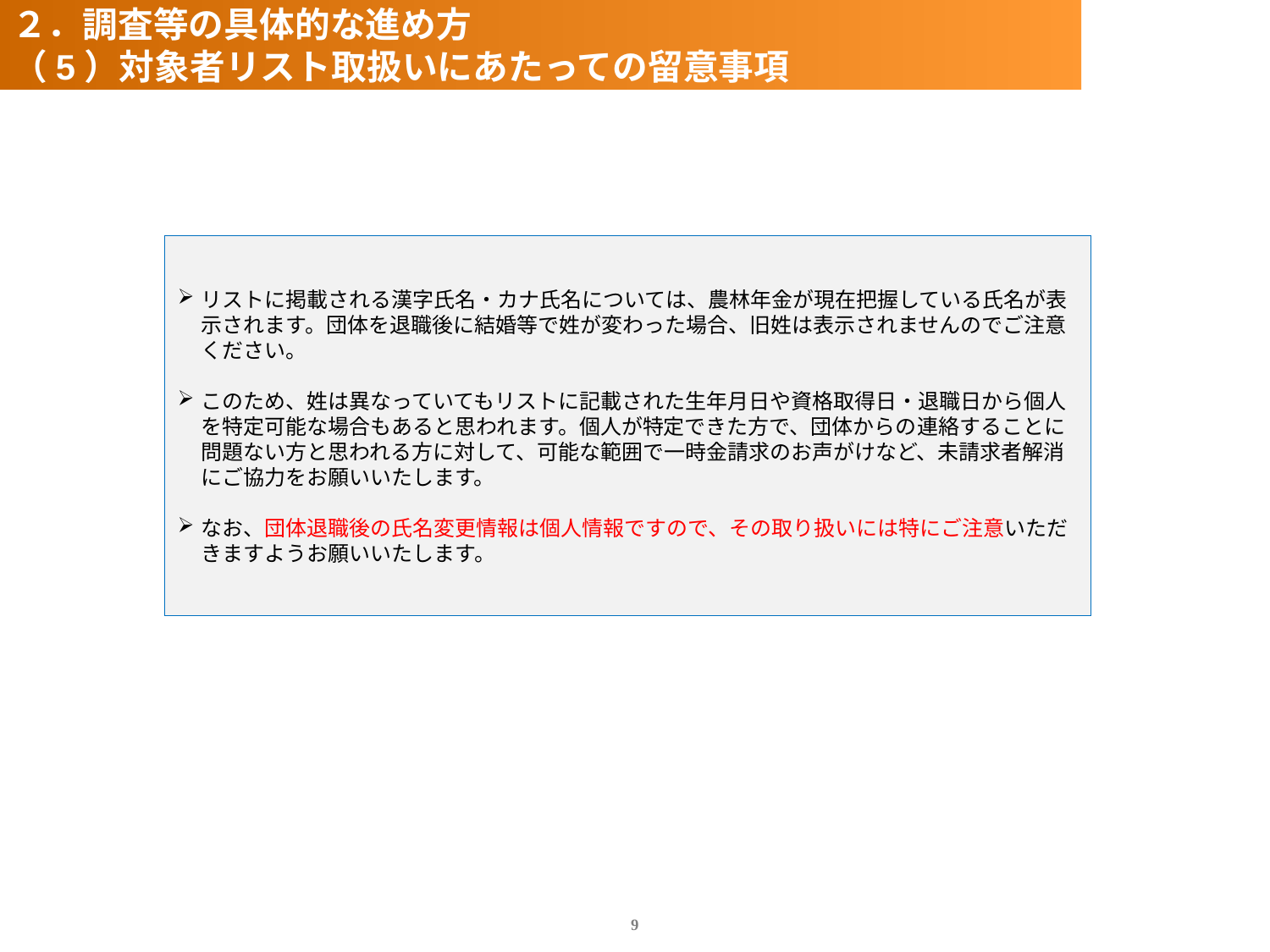

２．調査等の具体的な進め方
（5）対象者リスト取扱いにあたっての留意事項
リストに掲載される漢字氏名・カナ氏名については、農林年金が現在把握している氏名が表示されます。団体を退職後に結婚等で姓が変わった場合、旧姓は表示されませんのでご注意ください。

このため、姓は異なっていてもリストに記載された生年月日や資格取得日・退職日から個人を特定可能な場合もあると思われます。個人が特定できた方で、団体からの連絡することに問題ない方と思われる方に対して、可能な範囲で一時金請求のお声がけなど、未請求者解消にご協力をお願いいたします。

なお、団体退職後の氏名変更情報は個人情報ですので、その取り扱いには特にご注意いただきますようお願いいたします。
9